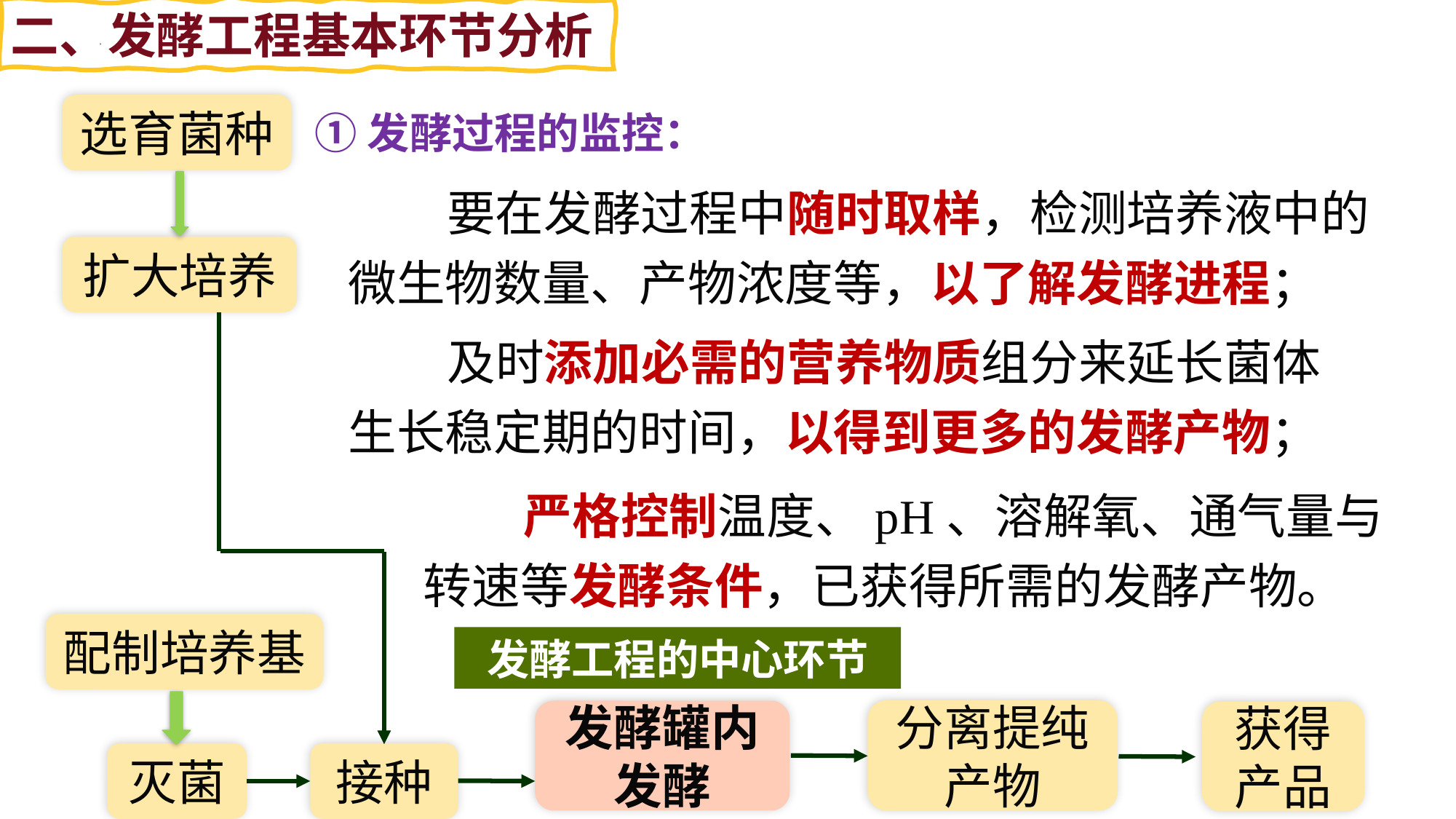

二、发酵工程基本环节分析
①发酵过程的监控：
选育菌种
        要在发酵过程中随时取样，检测培养液中的微生物数量、产物浓度等，以了解发酵进程；

扩大培养
        及时添加必需的营养物质组分来延长菌体生长稳定期的时间，以得到更多的发酵产物；
        严格控制温度、pH、溶解氧、通气量与转速等发酵条件，已获得所需的发酵产物。
配制培养基
发酵工程的中心环节
分离提纯产物
发酵罐内发酵
获得产品

接种
灭菌